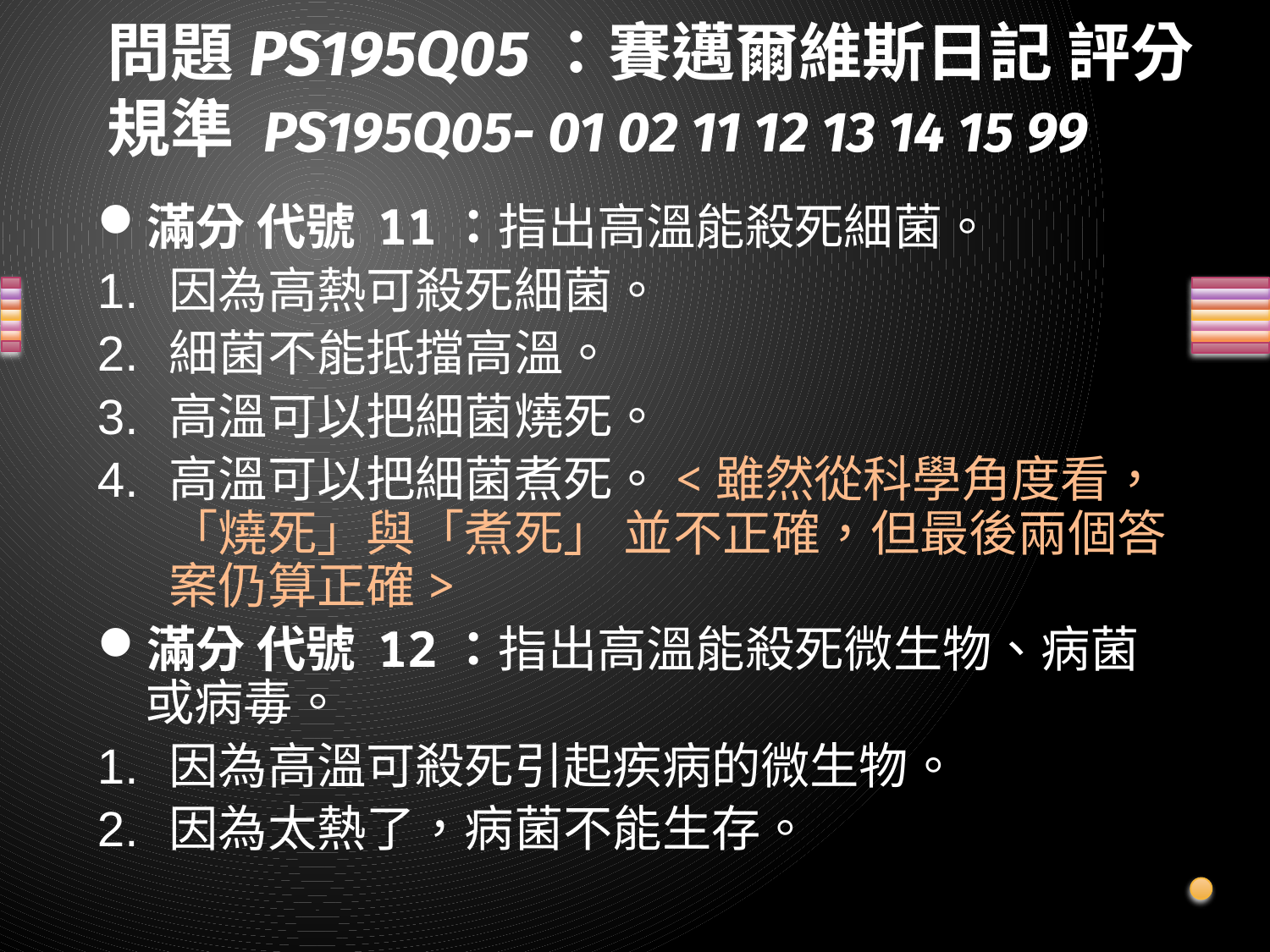

# 問題PS195Q05：賽邁爾維斯日記 評分規準 PS195Q05- 01 02 11 12 13 14 15 99
滿分 代號 11：指出高溫能殺死細菌。
因為高熱可殺死細菌。
細菌不能抵擋高溫。
高溫可以把細菌燒死。
高溫可以把細菌煮死。<雖然從科學角度看，「燒死」與「煮死」 並不正確，但最後兩個答案仍算正確>
滿分 代號 12：指出高溫能殺死微生物、病菌或病毒。
因為高溫可殺死引起疾病的微生物。
因為太熱了，病菌不能生存。